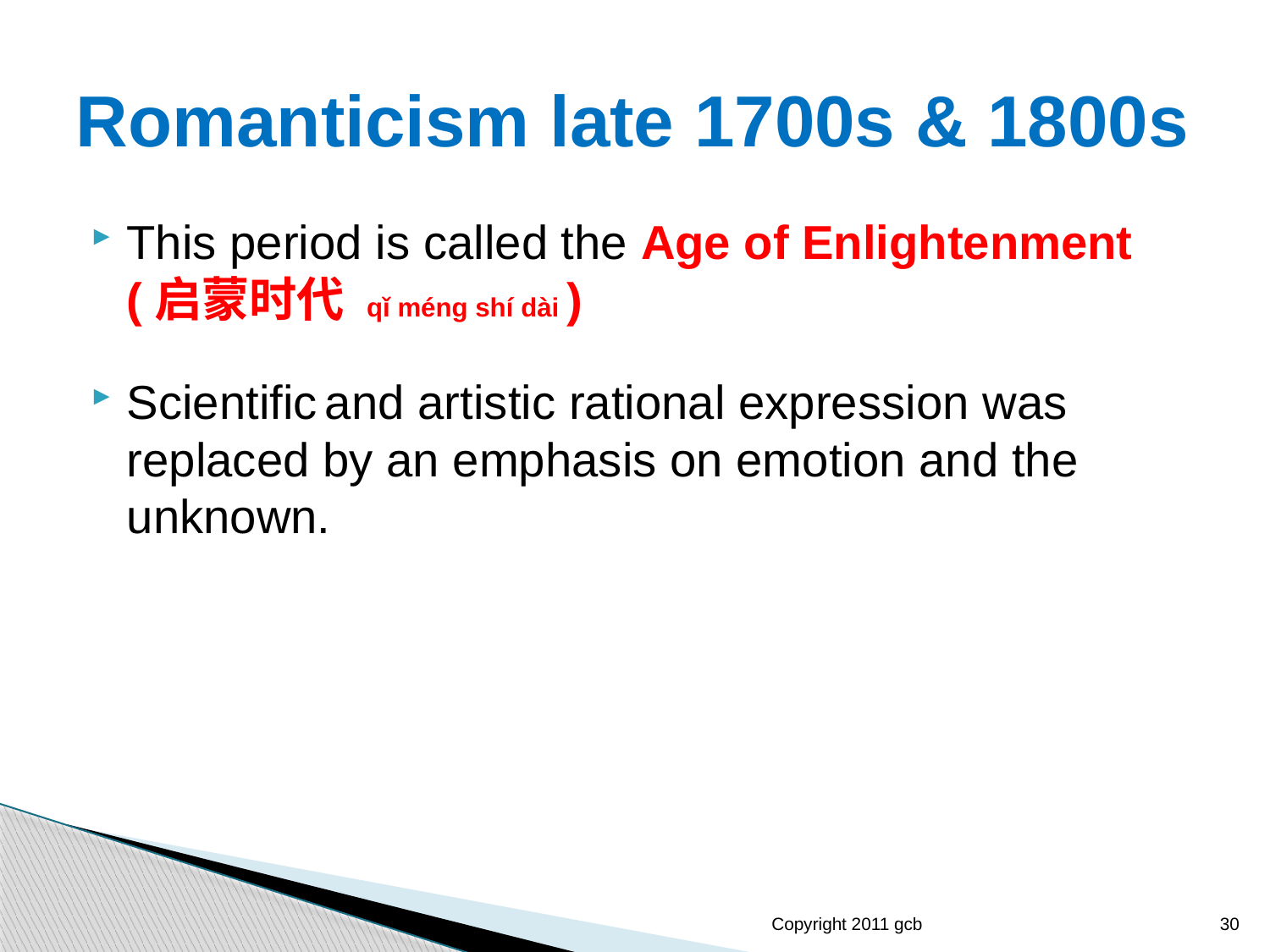

# Romanticism late 1700s & 1800s
This period is called the Age of Enlightenment  (启蒙时代 qǐ méng shí dài )

Scientific and artistic rational expression was replaced by an emphasis on emotion and the unknown.
Copyright 2011 gcb
30